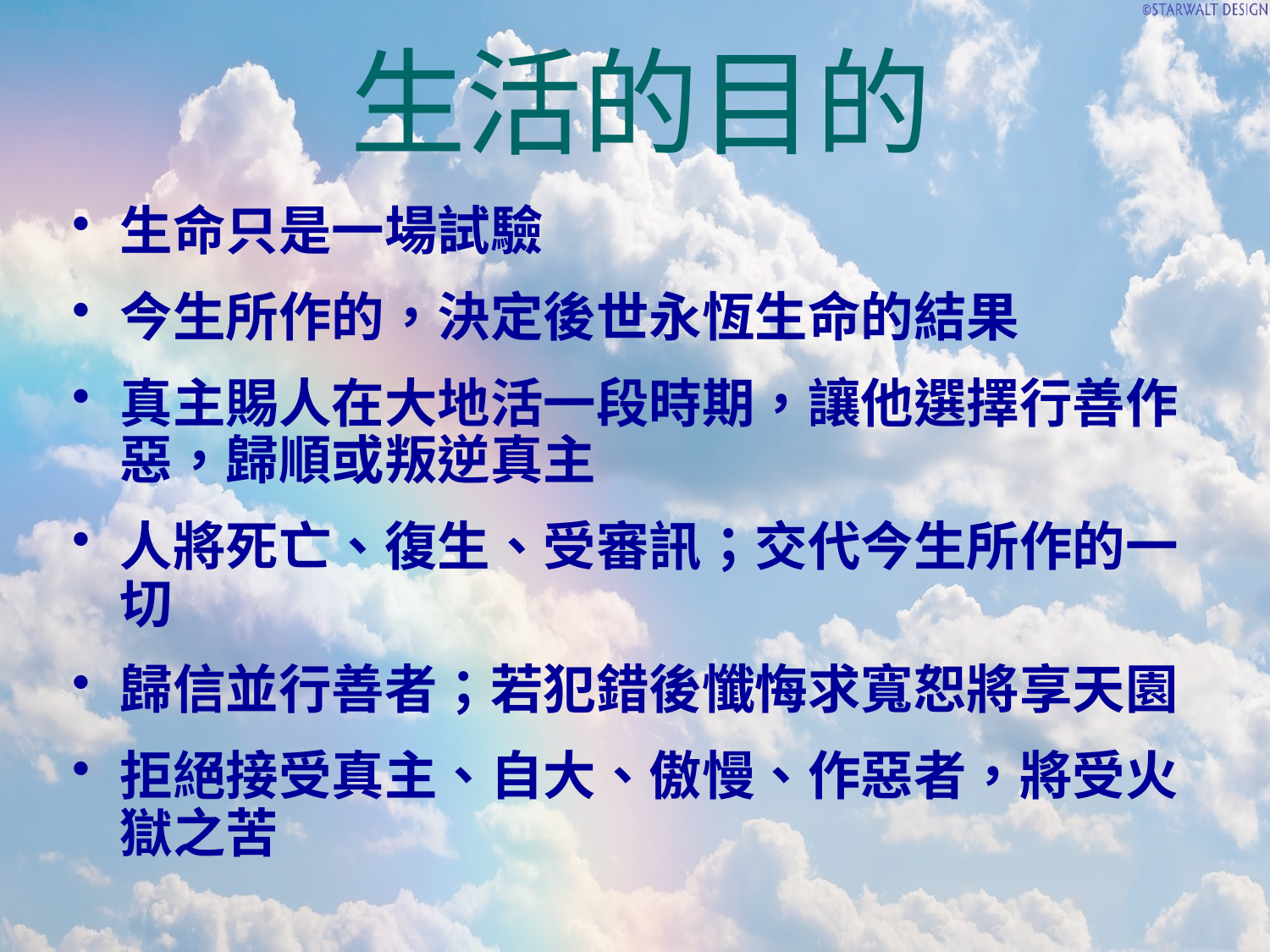

# 生活的目的
生命只是一場試驗
今生所作的，決定後世永恆生命的結果
真主賜人在大地活一段時期，讓他選擇行善作惡，歸順或叛逆真主
人將死亡、復生、受審訊；交代今生所作的一切
歸信並行善者；若犯錯後懺悔求寬恕將享天園
拒絕接受真主、自大、傲慢、作惡者，將受火獄之苦